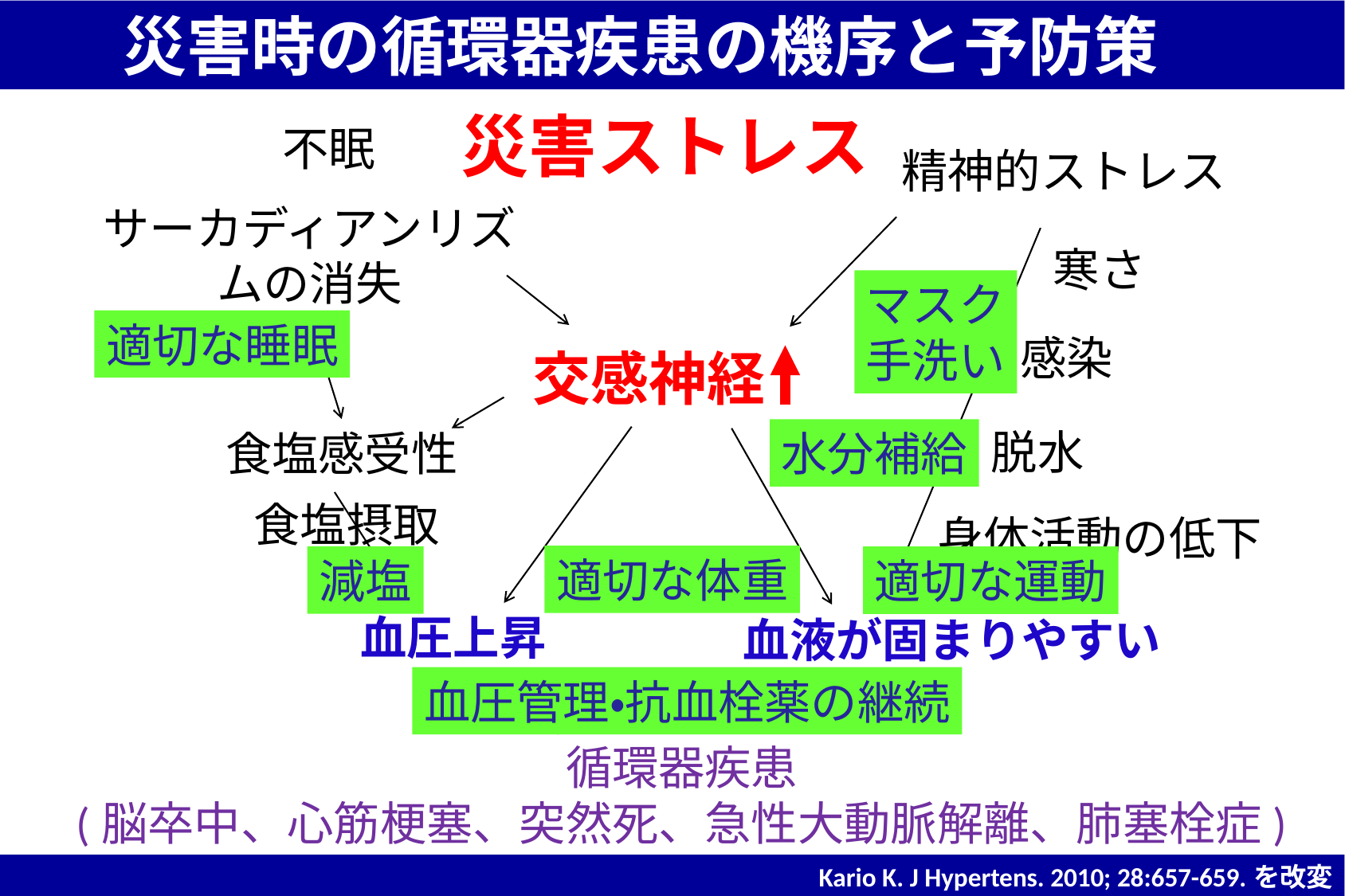

災害時の循環器疾患の機序と予防策
災害ストレス
不眠
精神的ストレス
サーカディアンリズムの消失
寒さ
マスク
手洗い
適切な睡眠
感染
交感神経
脱水
食塩感受性
水分補給
食塩摂取
身体活動の低下
適切な体重
減塩
適切な運動
血圧上昇
血液が固まりやすい
血圧管理・抗血栓薬の継続
循環器疾患
(脳卒中、心筋梗塞、突然死、急性大動脈解離、肺塞栓症)
Kario K. J Hypertens. 2010; 28:657-659.を改変